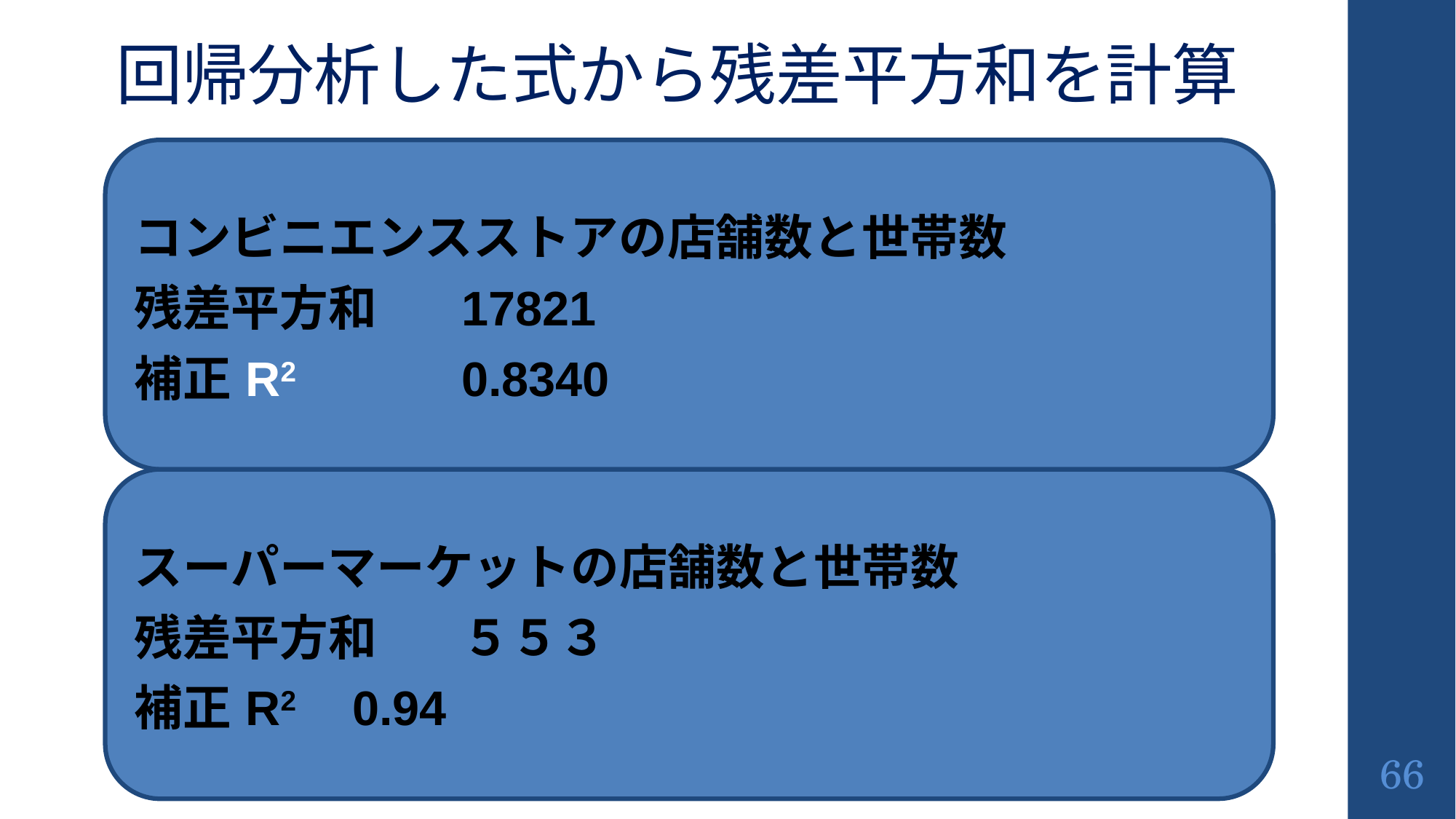

# 回帰分析した式から残差平方和を計算
コンビニエンスストアの店舗数と世帯数
残差平方和　	17821
補正R2		0.8340
スーパーマーケットの店舗数と世帯数
残差平方和　	５５３
補正R2    	0.94
この結果から
66